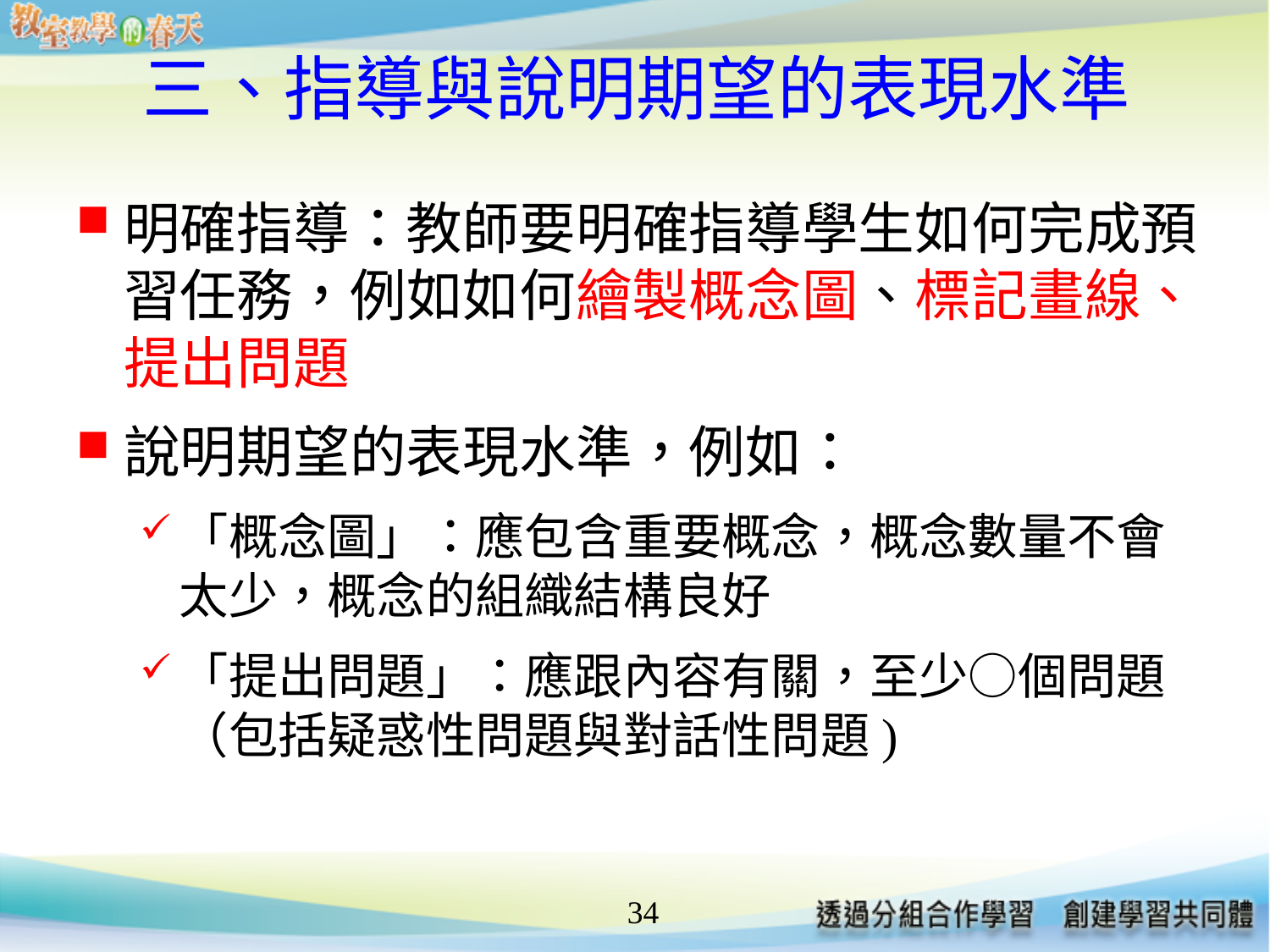

# 三、指導與說明期望的表現水準
明確指導：教師要明確指導學生如何完成預習任務，例如如何繪製概念圖、標記畫線、提出問題
說明期望的表現水準，例如：
「概念圖」：應包含重要概念，概念數量不會太少，概念的組織結構良好
「提出問題」：應跟內容有關，至少○個問題（包括疑惑性問題與對話性問題)

34